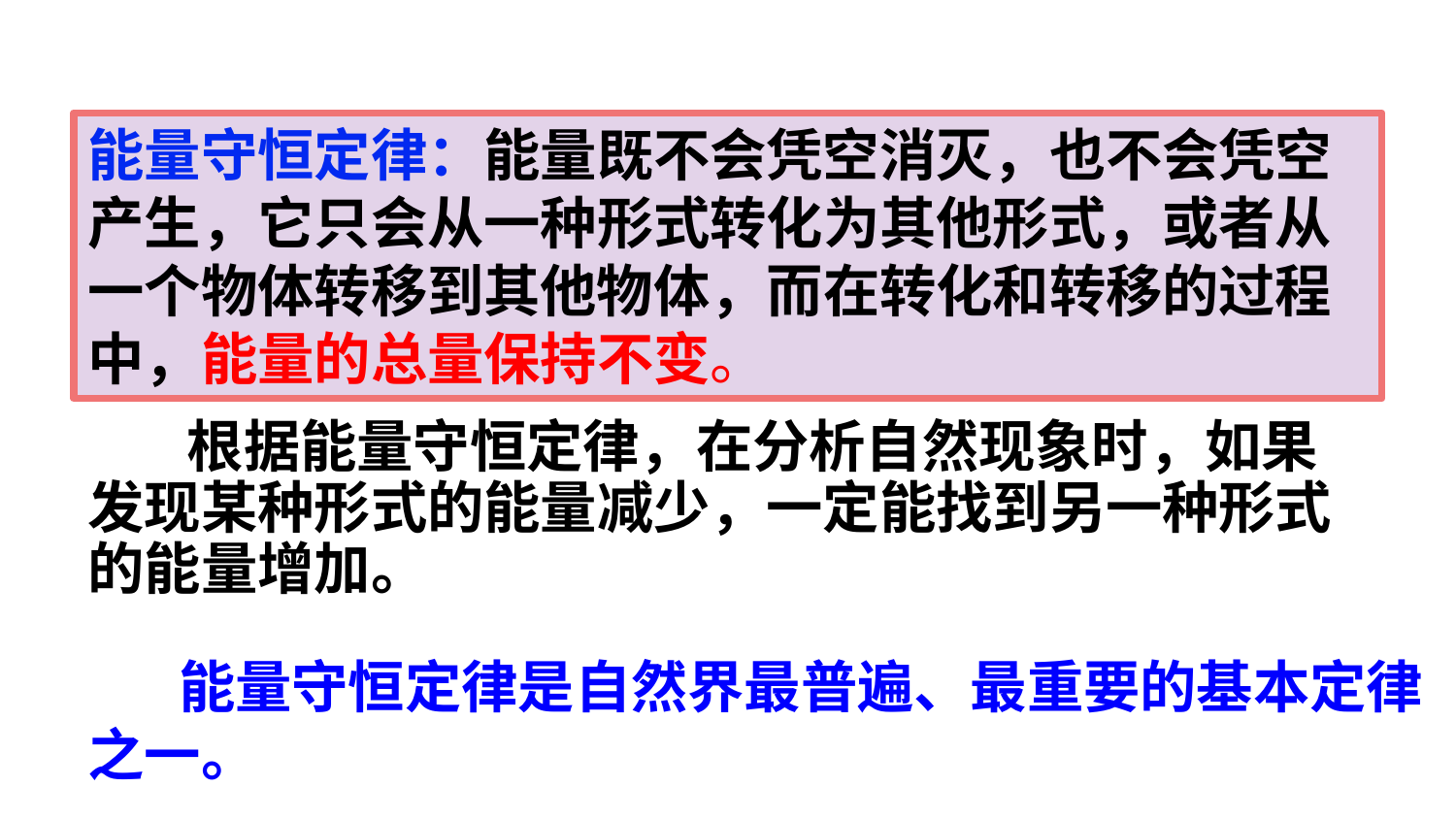

能量守恒定律：能量既不会凭空消灭，也不会凭空产生，它只会从一种形式转化为其他形式，或者从一个物体转移到其他物体，而在转化和转移的过程中，能量的总量保持不变。
        根据能量守恒定律，在分析自然现象时，如果发现某种形式的能量减少，一定能找到另一种形式的能量增加。
      能量守恒定律是自然界最普遍、最重要的基本定律之一。